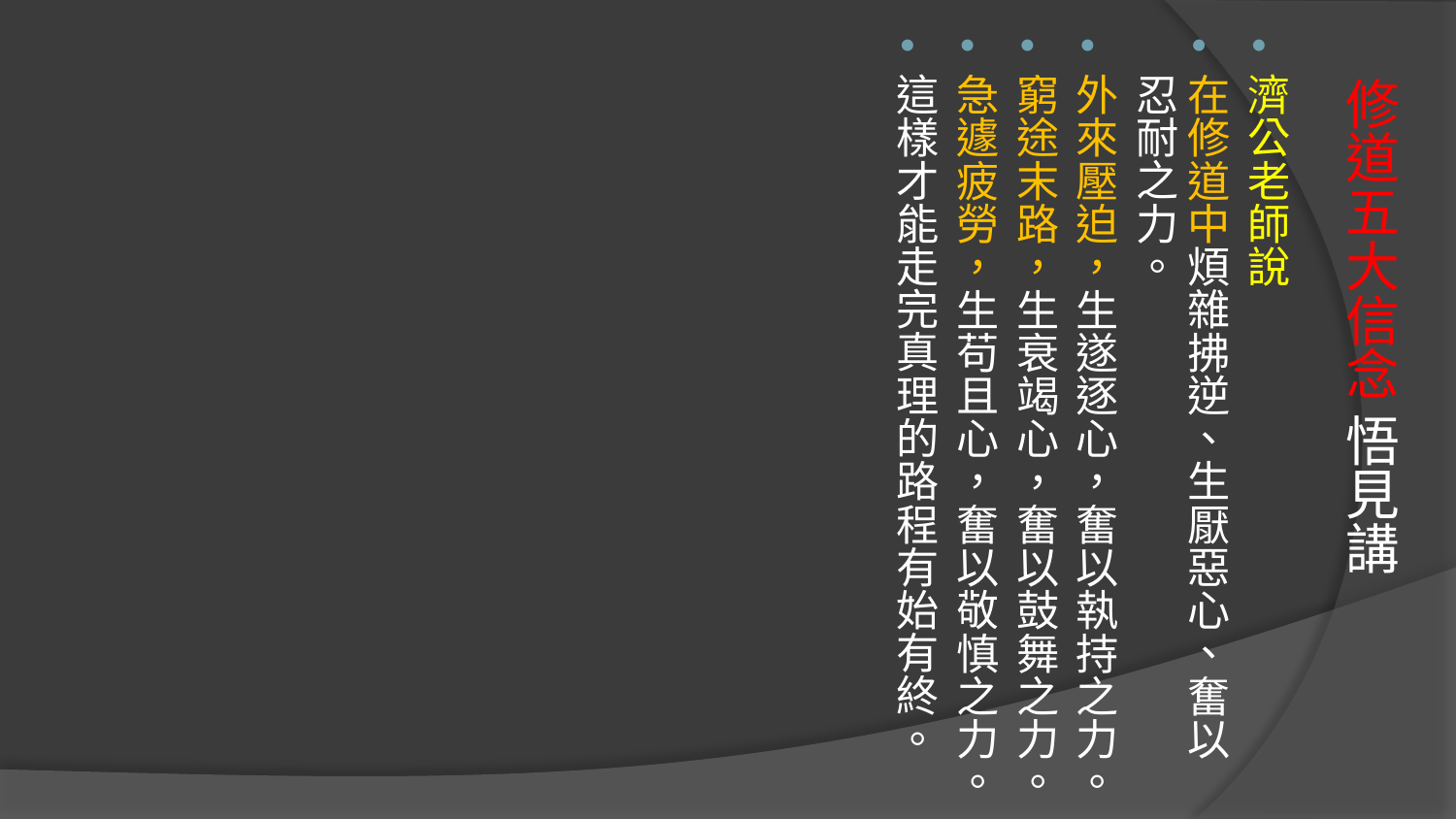

濟公老師說
在修道中煩雜拂逆、生厭惡心、奮以忍耐之力。
外來壓迫，生遂逐心，奮以執持之力。
窮途末路，生衰竭心，奮以鼓舞之力。
急遽疲勞，生苟且心，奮以敬慎之力。
這樣才能走完真理的路程有始有終。

# 修道五大信念 悟見講